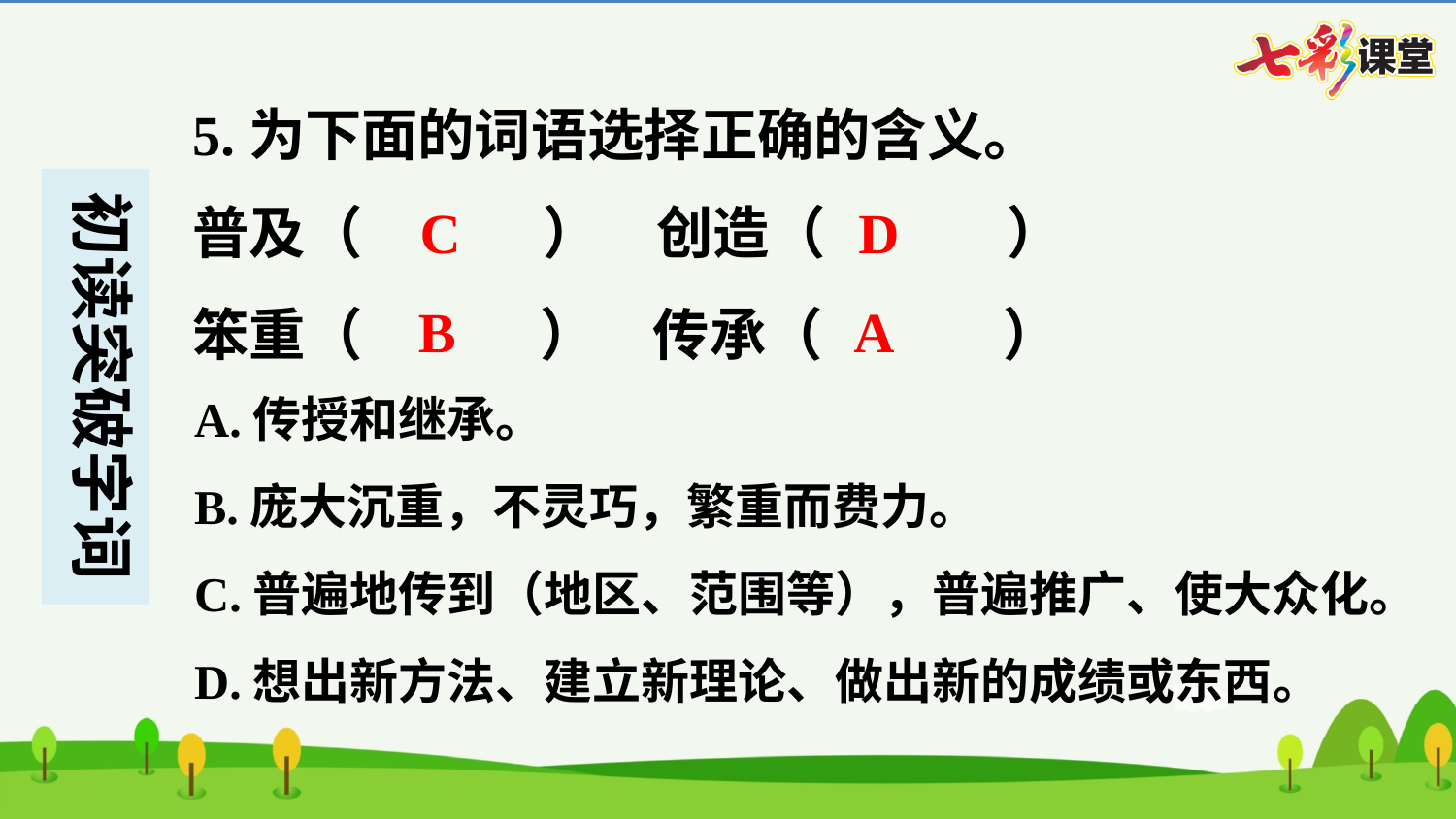

5.为下面的词语选择正确的含义。
C
D
普及（　C　）　创造（　D　）
笨重（　B　）　传承（　A　）
B
A
A.传授和继承。
B.庞大沉重，不灵巧，繁重而费力。
C.普遍地传到（地区、范围等），普遍推广、使大众化。
D.想出新方法、建立新理论、做出新的成绩或东西。